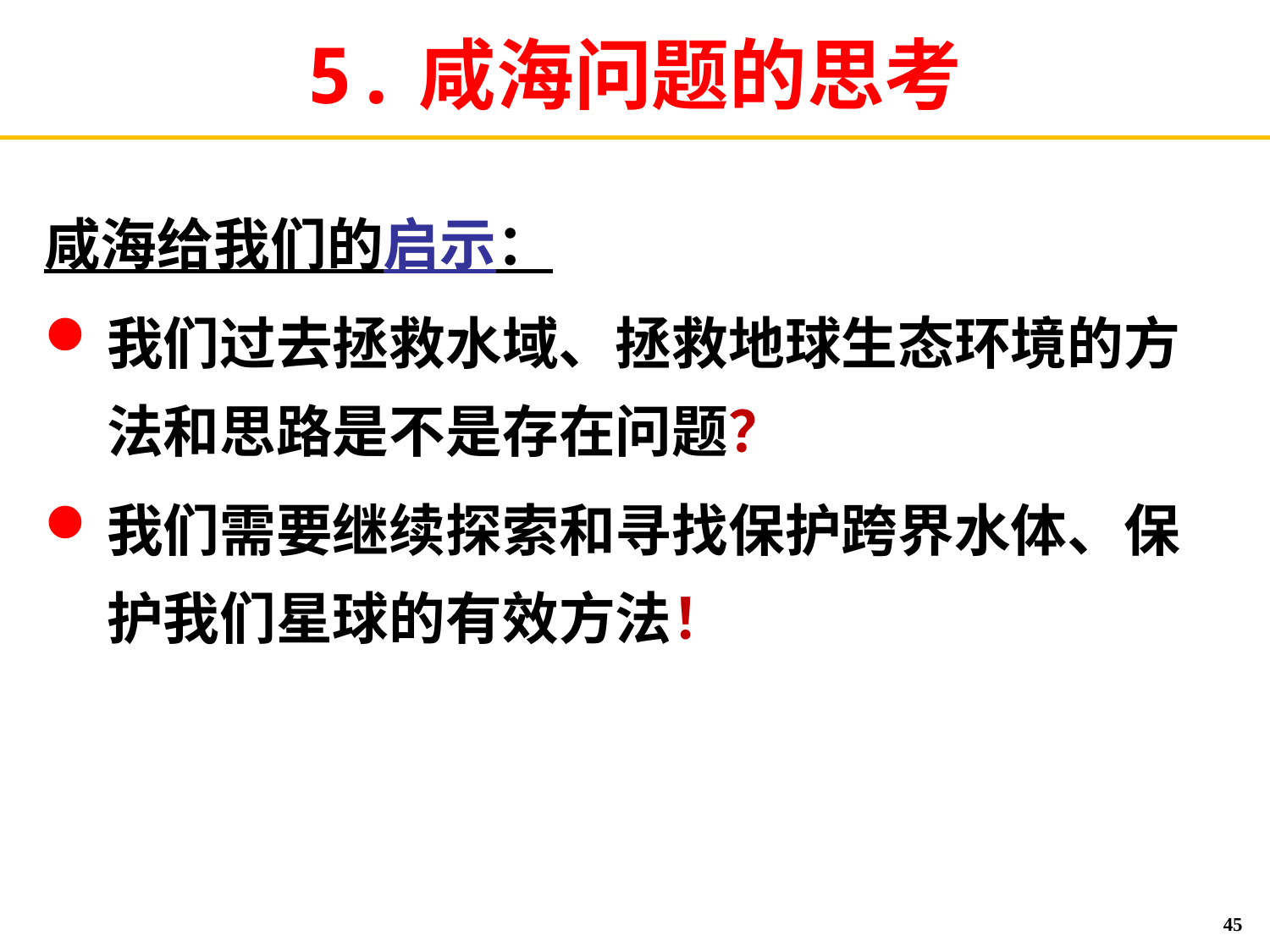

5.咸海问题的思考
咸海给我们的启示：
我们过去拯救水域、拯救地球生态环境的方法和思路是不是存在问题？
我们需要继续探索和寻找保护跨界水体、保护我们星球的有效方法！
45